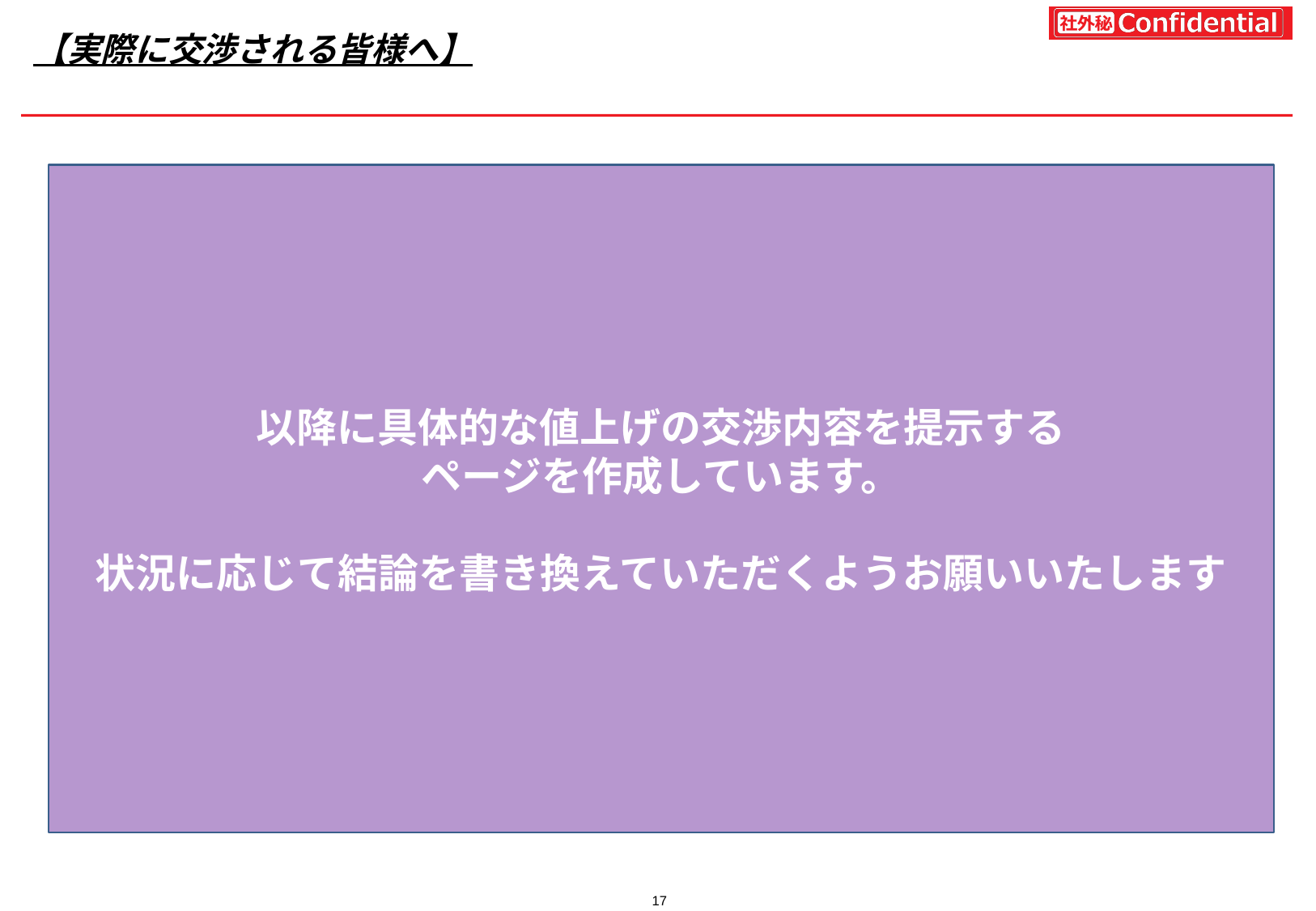

【実際に交渉される皆様へ】

以降に具体的な値上げの交渉内容を提示する
ページを作成しています。

状況に応じて結論を書き換えていただくようお願いいたします
17